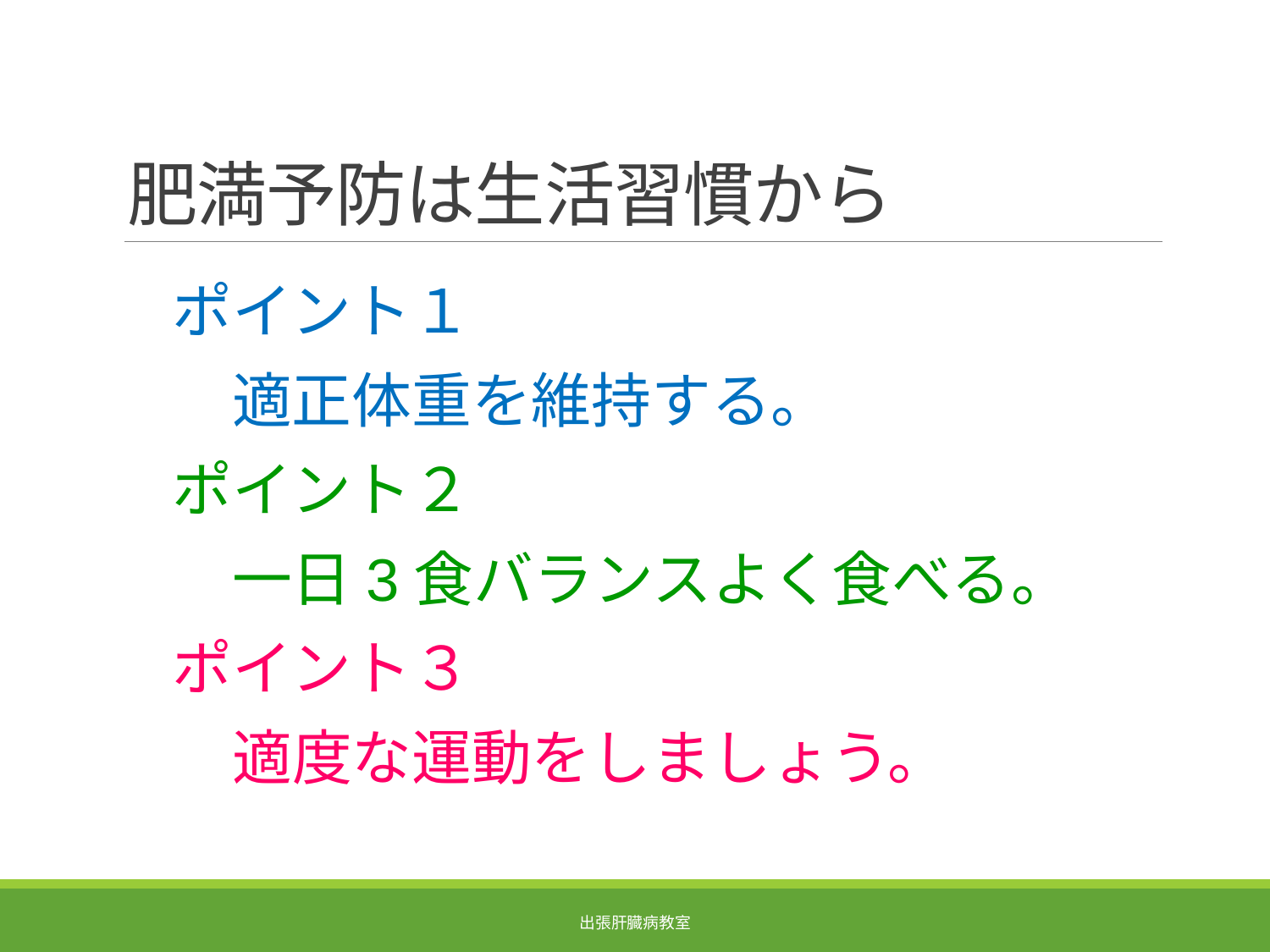

# 肥満予防は生活習慣から
ポイント１
　適正体重を維持する。
ポイント２
　一日3食バランスよく食べる。
ポイント３
　適度な運動をしましょう。
出張肝臓病教室